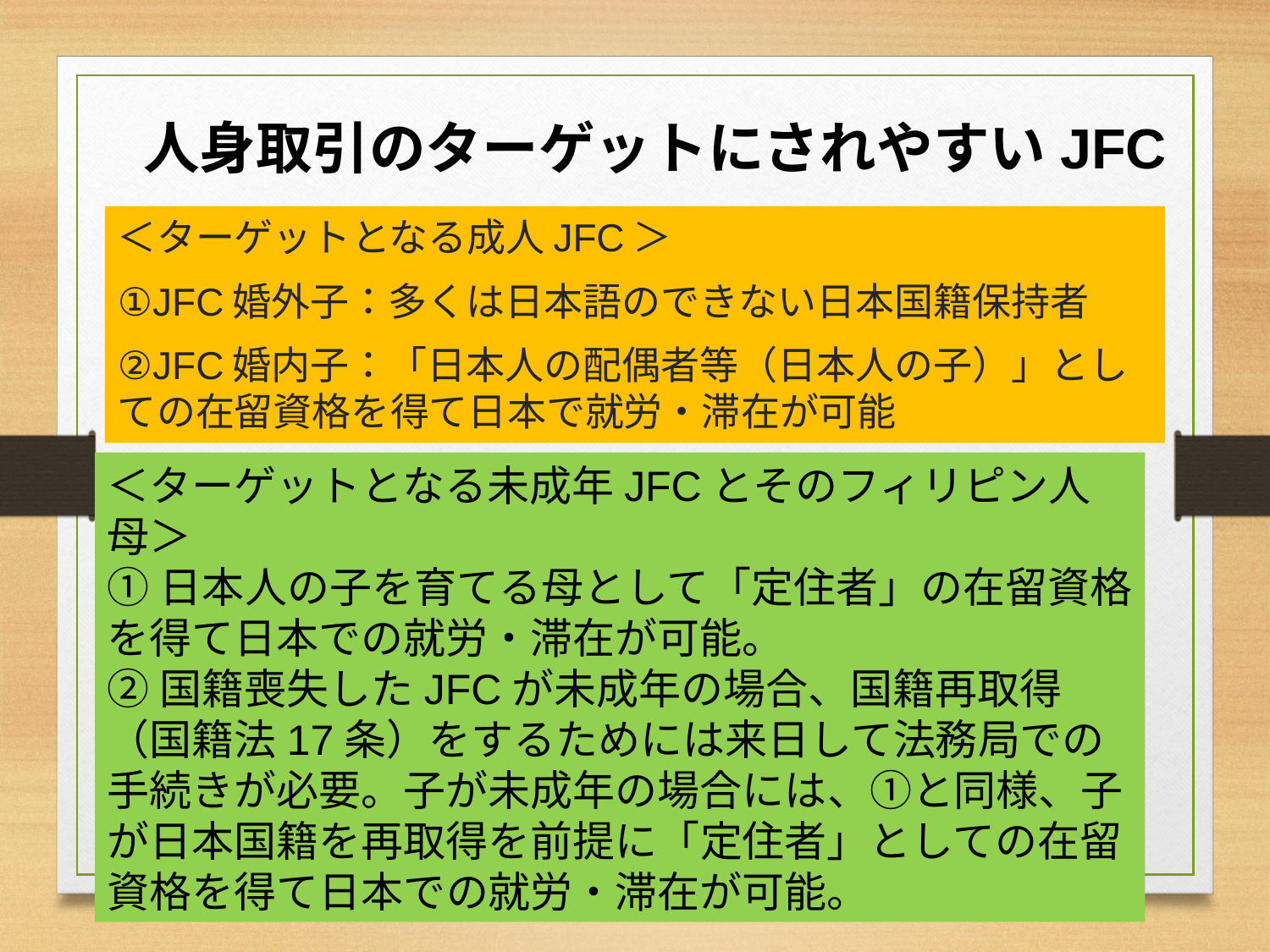

人身取引のターゲットにされやすいJFC
＜ターゲットとなる成人JFC＞
①JFC婚外子：多くは日本語のできない日本国籍保持者
②JFC婚内子：「日本人の配偶者等（日本人の子）」としての在留資格を得て日本で就労・滞在が可能

＜ターゲットとなる未成年JFCとそのフィリピン人母＞
①日本人の子を育てる母として「定住者」の在留資格を得て日本での就労・滞在が可能。
②国籍喪失したJFCが未成年の場合、国籍再取得（国籍法17条）をするためには来日して法務局での手続きが必要。子が未成年の場合には、①と同様、子が日本国籍を再取得を前提に「定住者」としての在留資格を得て日本での就労・滞在が可能。